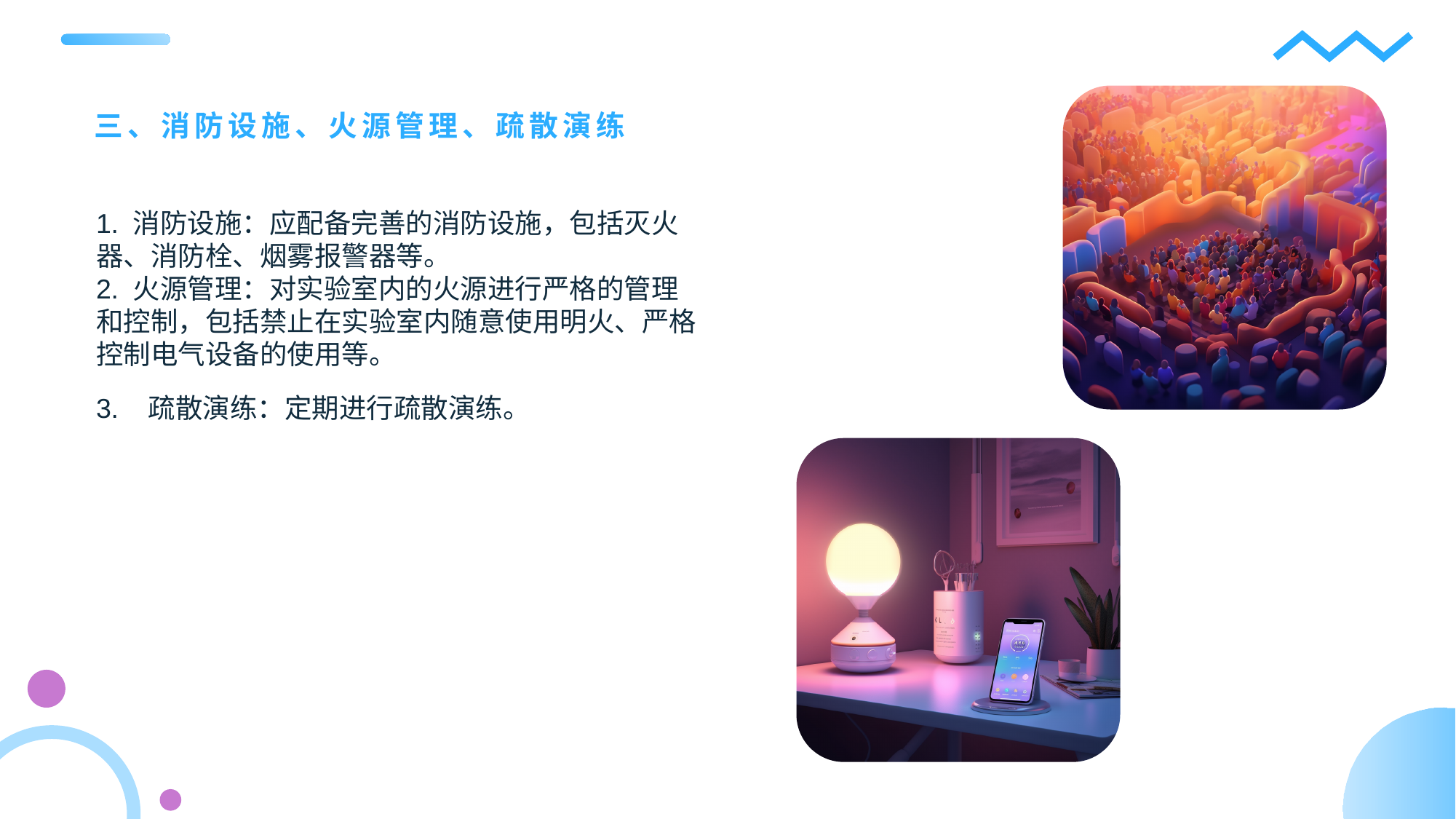

三、消防设施、火源管理、疏散演练

1. 消防设施：应配备完善的消防设施，包括灭火器、消防栓、烟雾报警器等。
2. 火源管理：对实验室内的火源进行严格的管理和控制，包括禁止在实验室内随意使用明火、严格控制电气设备的使用等。
3.   疏散演练：定期进行疏散演练。